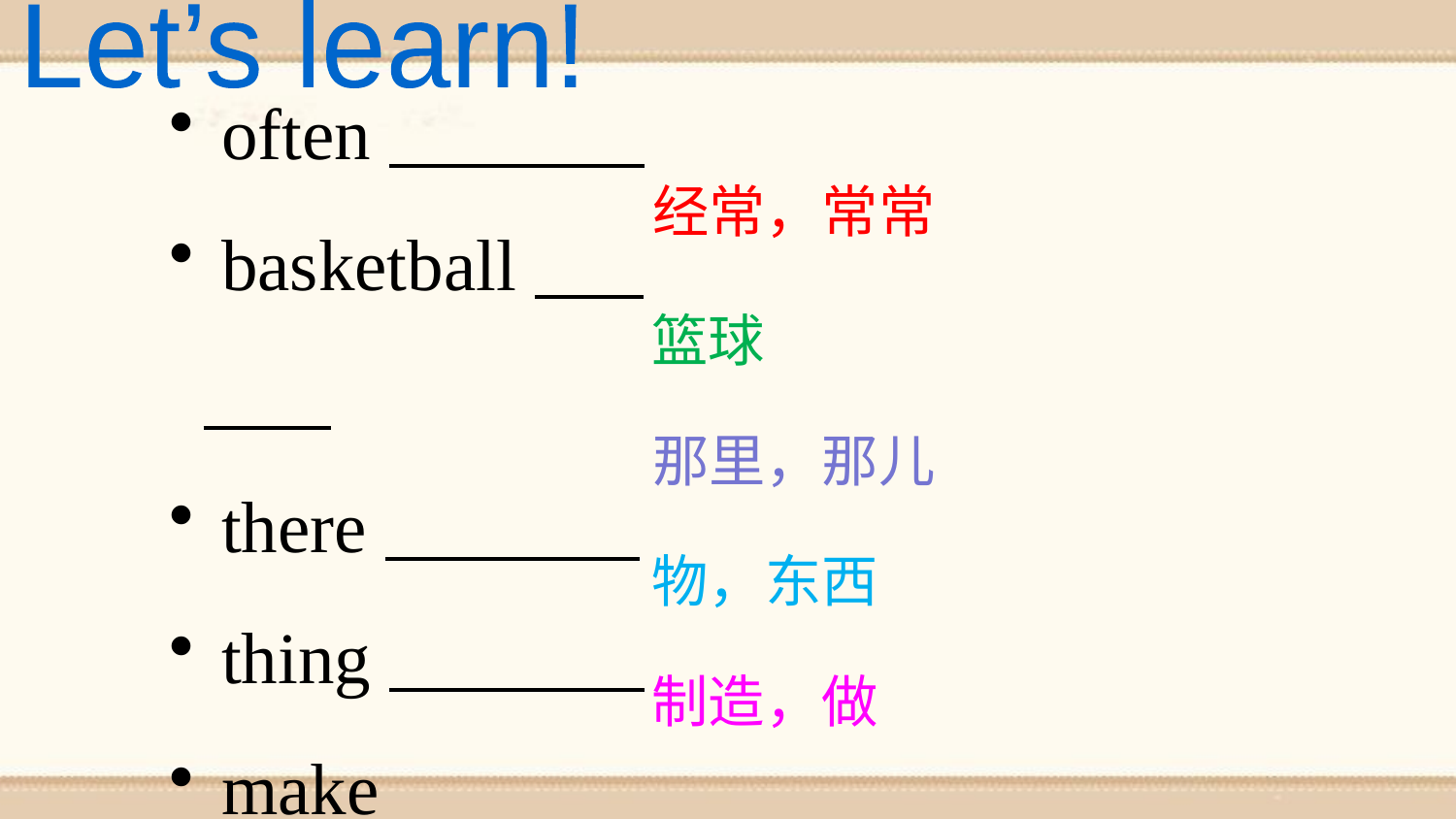

Let’s learn!
 often
 basketball
 there
 thing
 make
经常，常常
篮球
那里，那儿
物，东西
制造，做